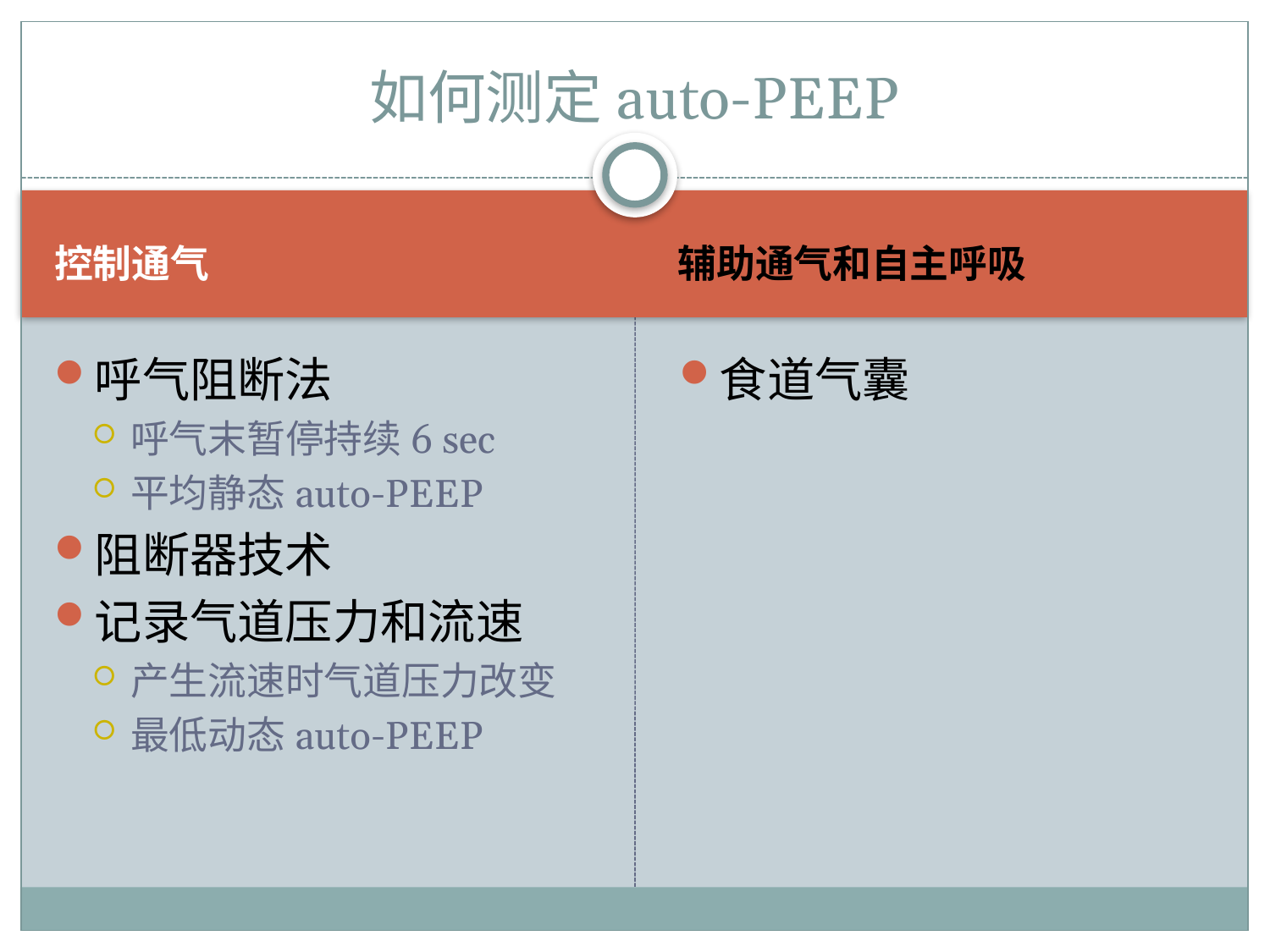

# 如何测定auto-PEEP
控制通气
辅助通气和自主呼吸
呼气阻断法
呼气末暂停持续6 sec
平均静态auto-PEEP
阻断器技术
记录气道压力和流速
产生流速时气道压力改变
最低动态auto-PEEP
食道气囊